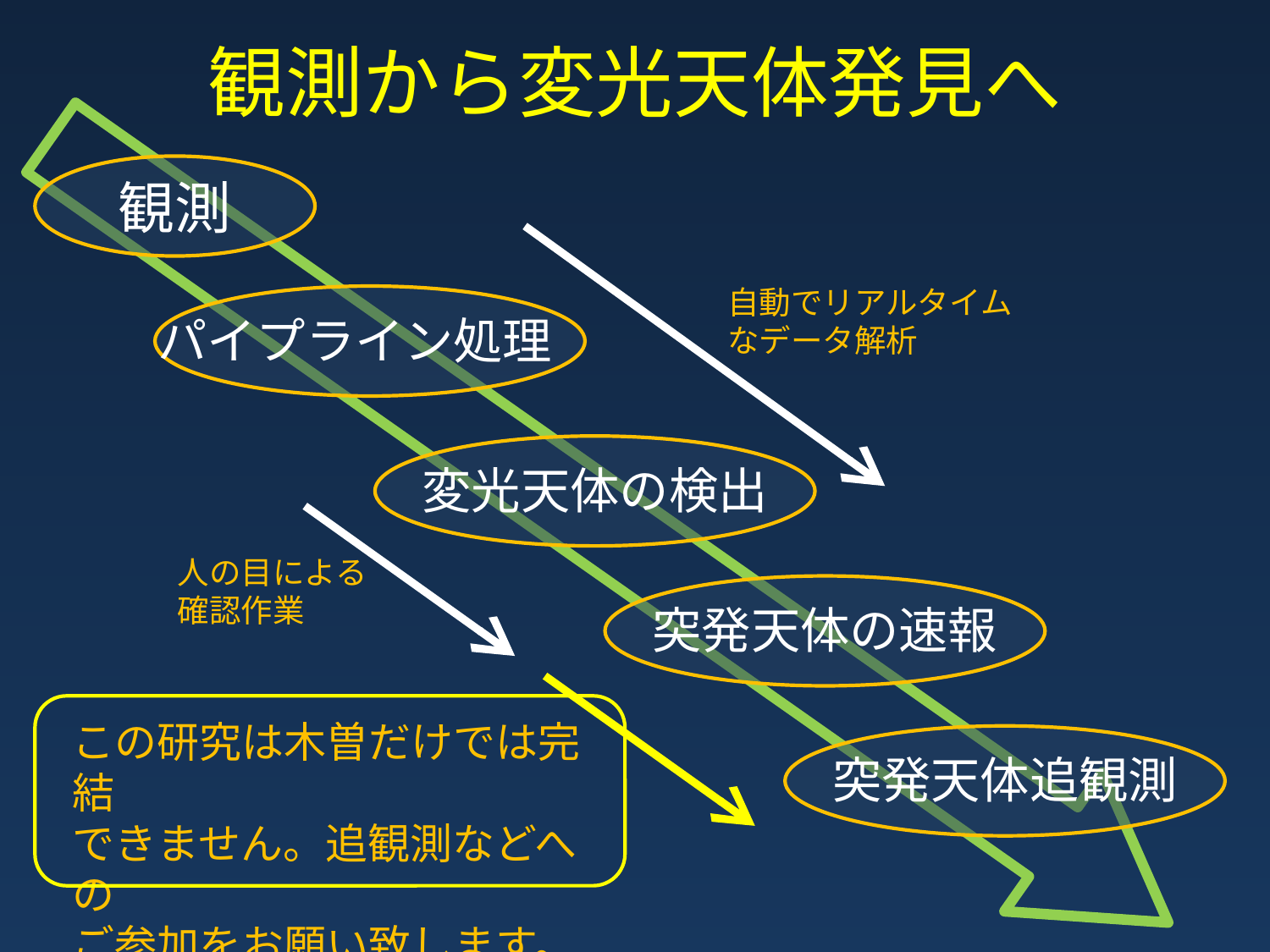

# 観測から変光天体発見へ

観測
自動でリアルタイムなデータ解析

パイプライン処理

変光天体の検出
人の目による確認作業

突発天体の速報

この研究は木曽だけでは完結
できません。追観測などへの
ご参加をお願い致します。

突発天体追観測